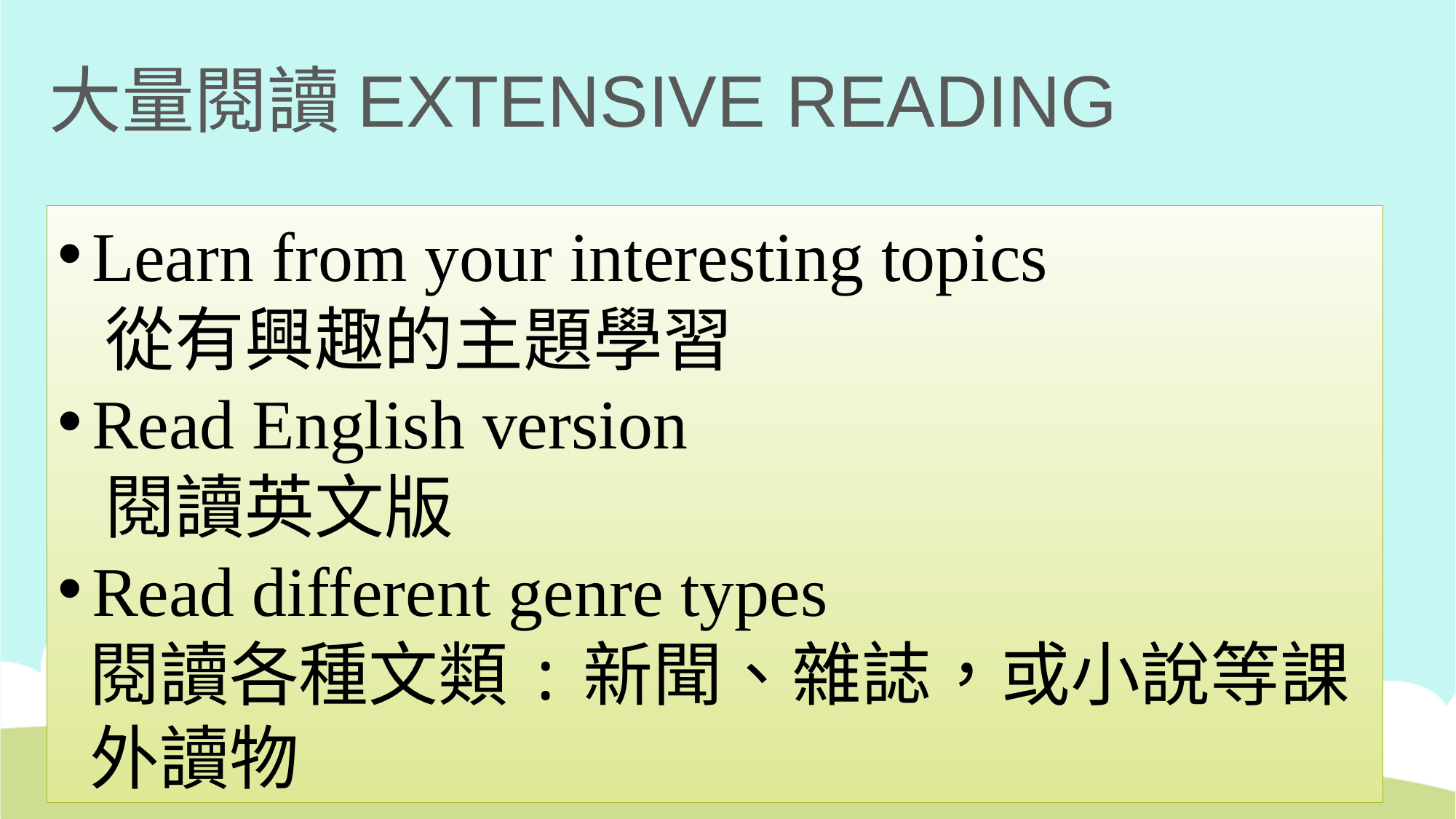

大量閱讀EXTENSIVE READING
Learn from your interesting topics
  從有興趣的主題學習
Read English version
  閱讀英文版
Read different genre types
 閱讀各種文類:新聞、雜誌，或小說等課
 外讀物